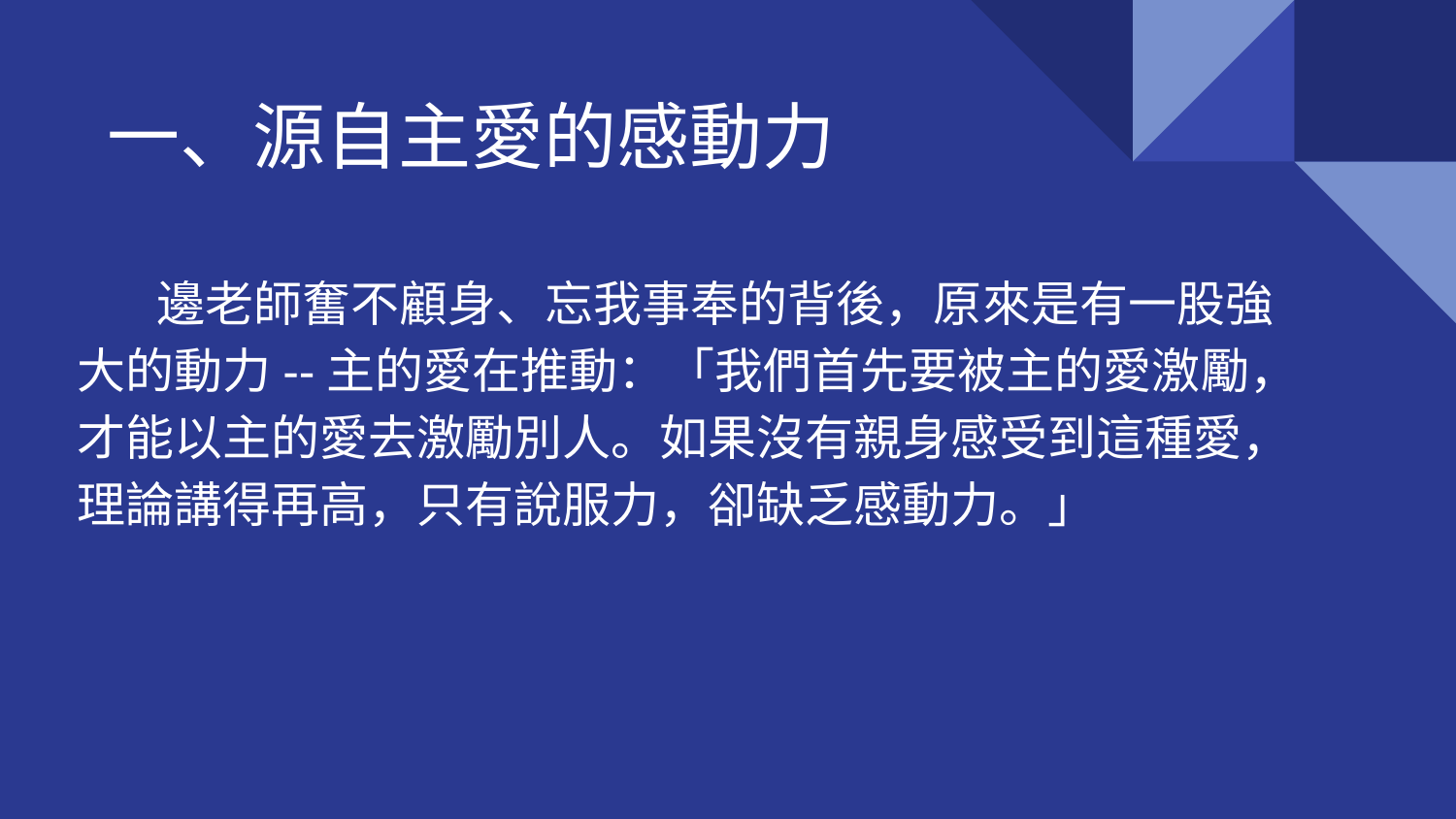

# 一、源自主愛的感動力
       邊老師奮不顧身、忘我事奉的背後，原來是有一股強大的動力--主的愛在推動：「我們首先要被主的愛激勵，才能以主的愛去激勵別人。如果沒有親身感受到這種愛，理論講得再高，只有說服力，卻缺乏感動力。」